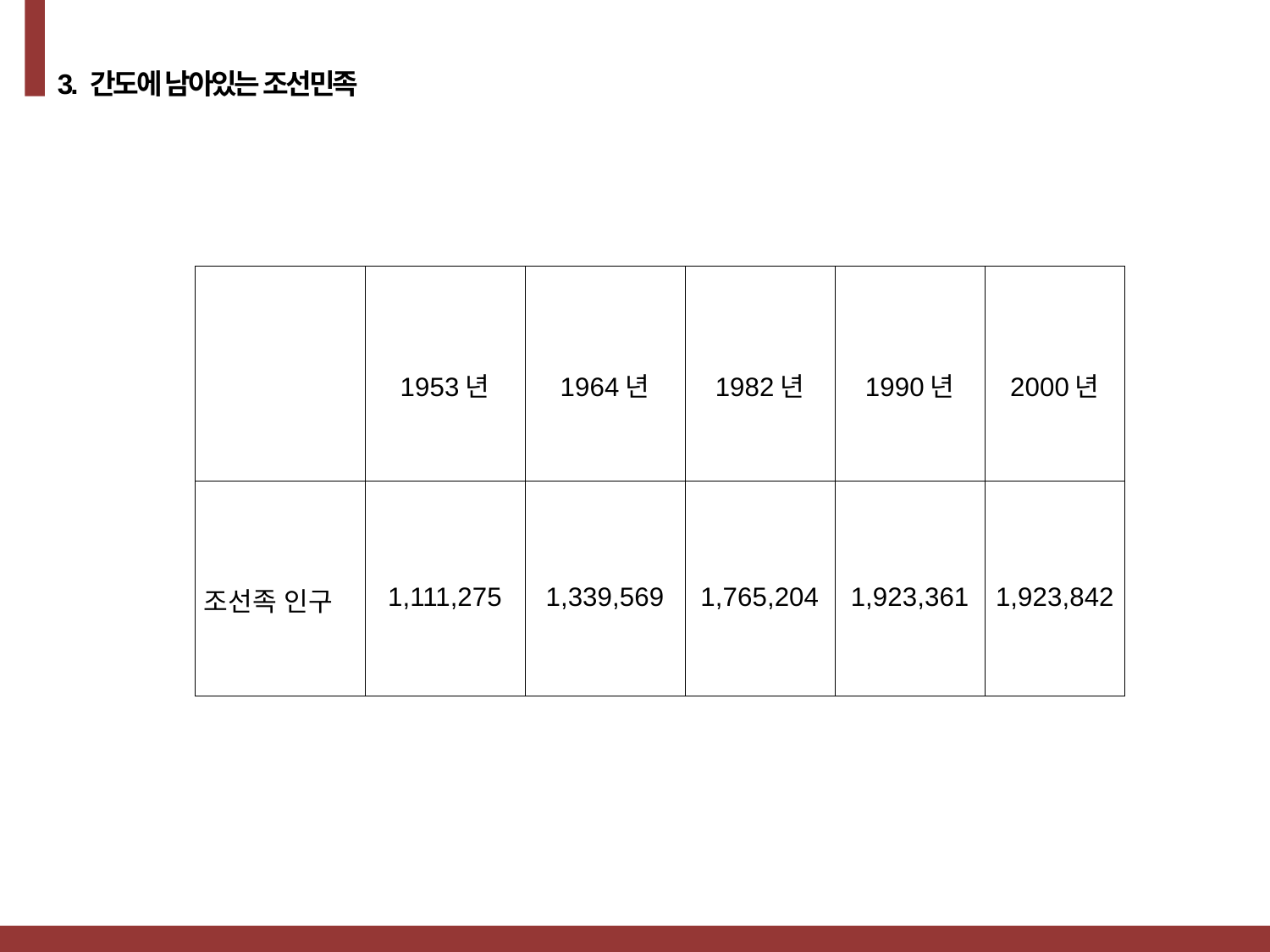

3. 간도에 남아있는 조선민족
|  | 1953년 | 1964년 | 1982년 | 1990년 | 2000년 |
| --- | --- | --- | --- | --- | --- |
| 조선족 인구 | 1,111,275 | 1,339,569 | 1,765,204 | 1,923,361 | 1,923,842 |